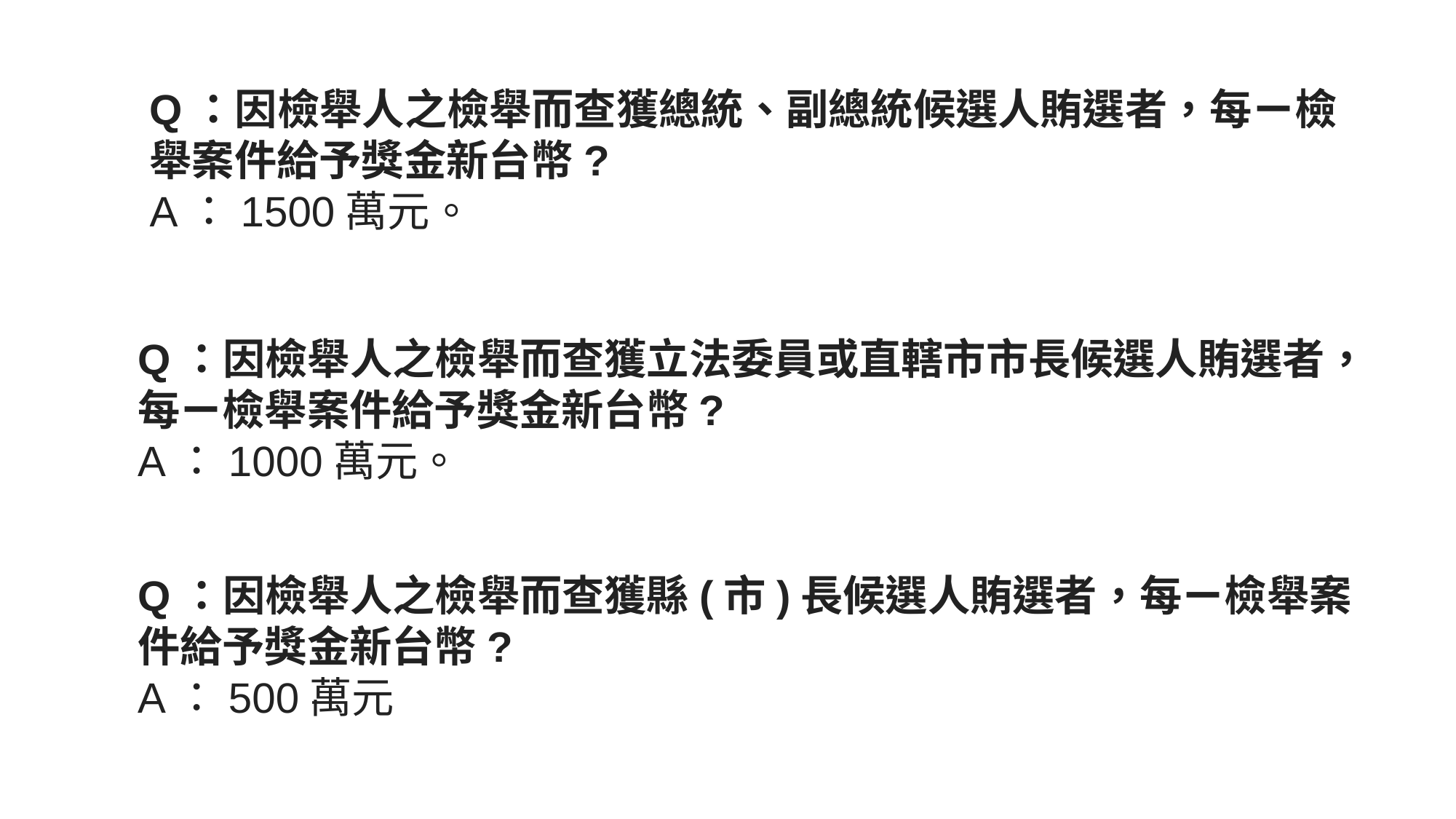

Q：因檢舉人之檢舉而查獲總統、副總統候選人賄選者，每ㄧ檢舉案件給予獎金新台幣?
A：1500萬元。
Q：因檢舉人之檢舉而查獲立法委員或直轄市市長候選人賄選者，每ㄧ檢舉案件給予獎金新台幣?
A：1000萬元。
Q：因檢舉人之檢舉而查獲縣(市)長候選人賄選者，每ㄧ檢舉案件給予獎金新台幣?
A：500萬元